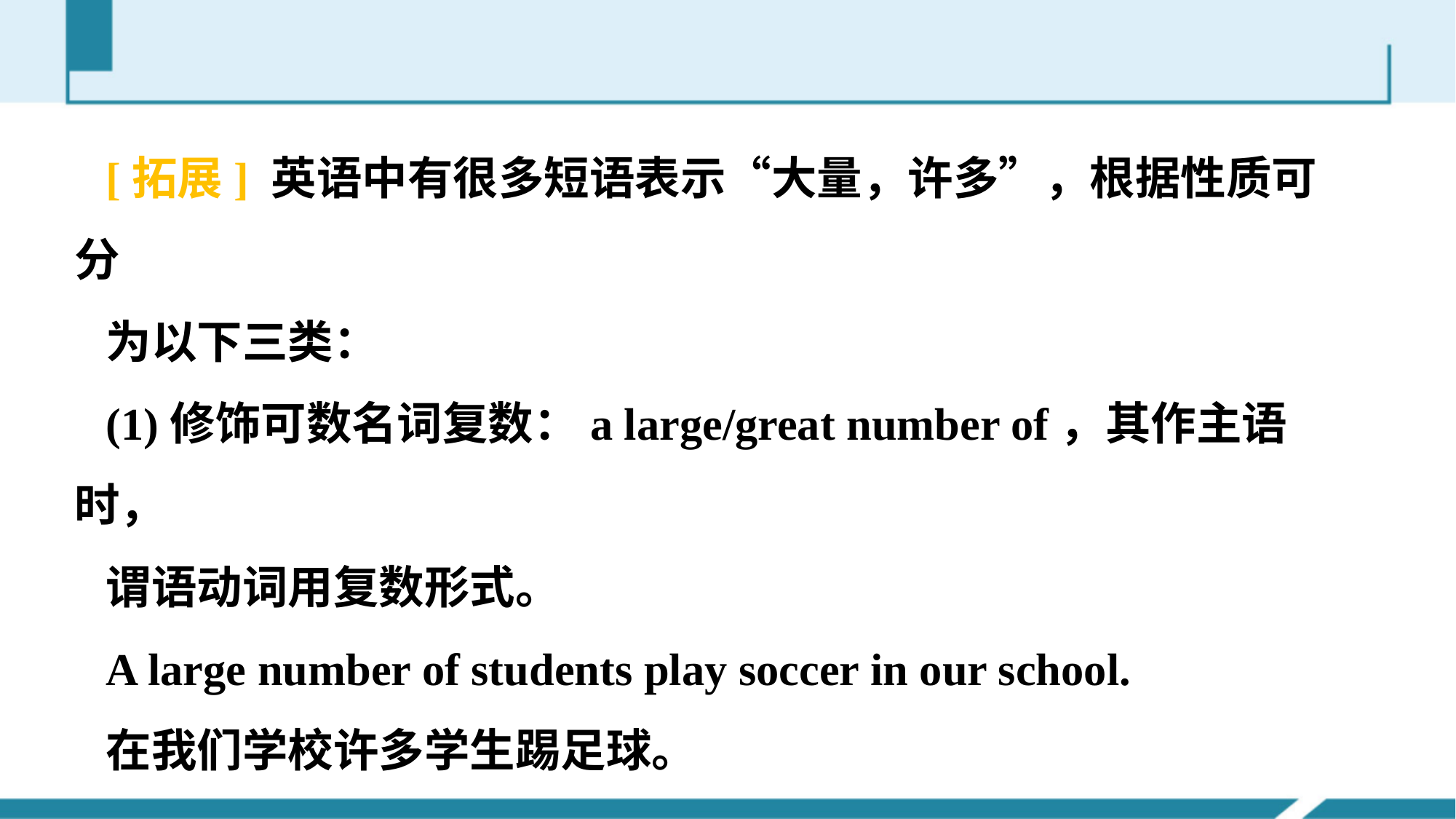

[拓展] 英语中有很多短语表示“大量，许多”，根据性质可分
为以下三类：
(1)修饰可数名词复数：a large/great number of，其作主语时，
谓语动词用复数形式。
A large number of students play soccer in our school.
在我们学校许多学生踢足球。